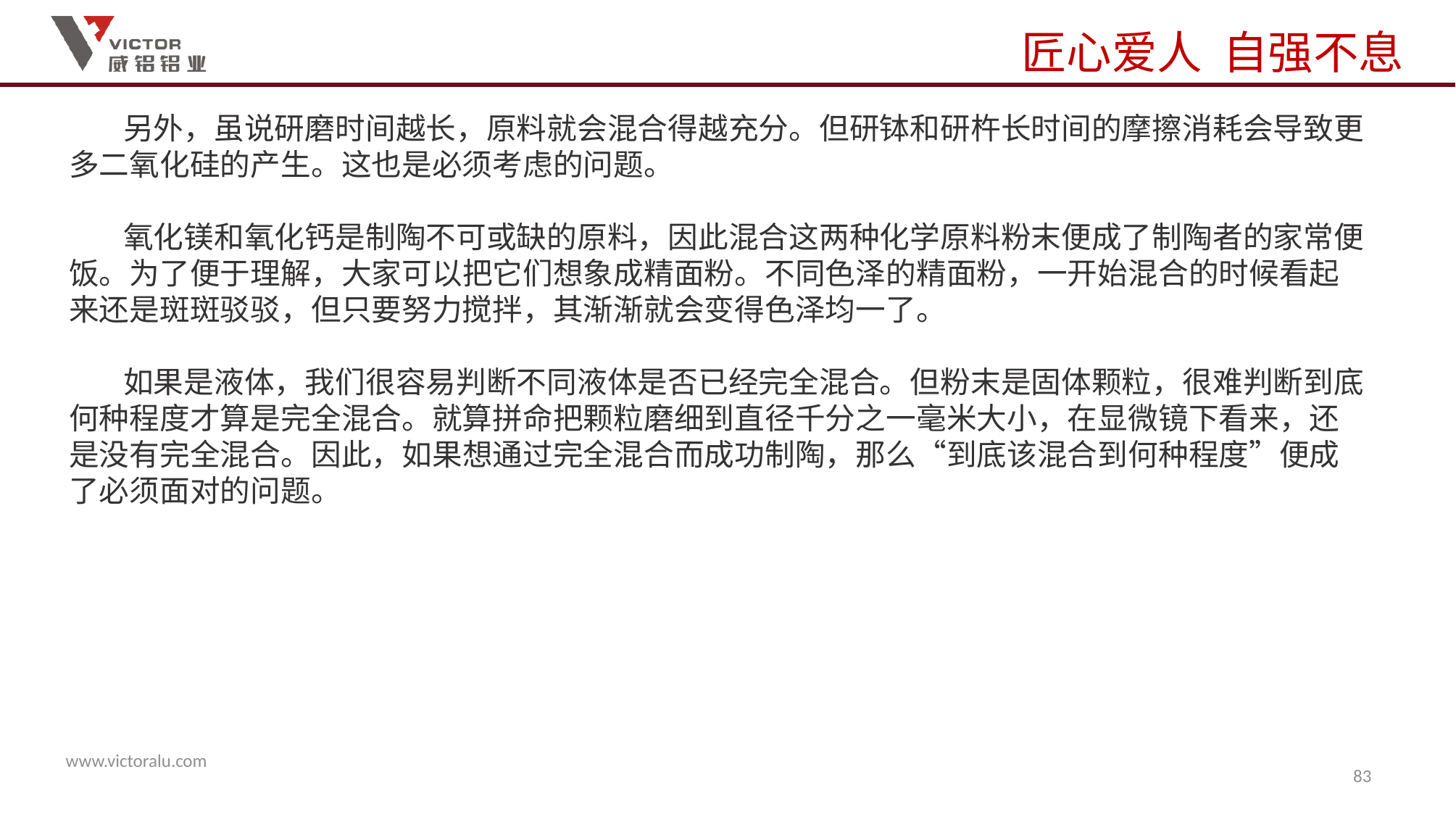

另外，虽说研磨时间越长，原料就会混合得越充分。但研钵和研杵长时间的摩擦消耗会导致更多二氧化硅的产生。这也是必须考虑的问题。

氧化镁和氧化钙是制陶不可或缺的原料，因此混合这两种化学原料粉末便成了制陶者的家常便饭。为了便于理解，大家可以把它们想象成精面粉。不同色泽的精面粉，一开始混合的时候看起来还是斑斑驳驳，但只要努力搅拌，其渐渐就会变得色泽均一了。

如果是液体，我们很容易判断不同液体是否已经完全混合。但粉末是固体颗粒，很难判断到底何种程度才算是完全混合。就算拼命把颗粒磨细到直径千分之一毫米大小，在显微镜下看来，还是没有完全混合。因此，如果想通过完全混合而成功制陶，那么“到底该混合到何种程度”便成了必须面对的问题。
83